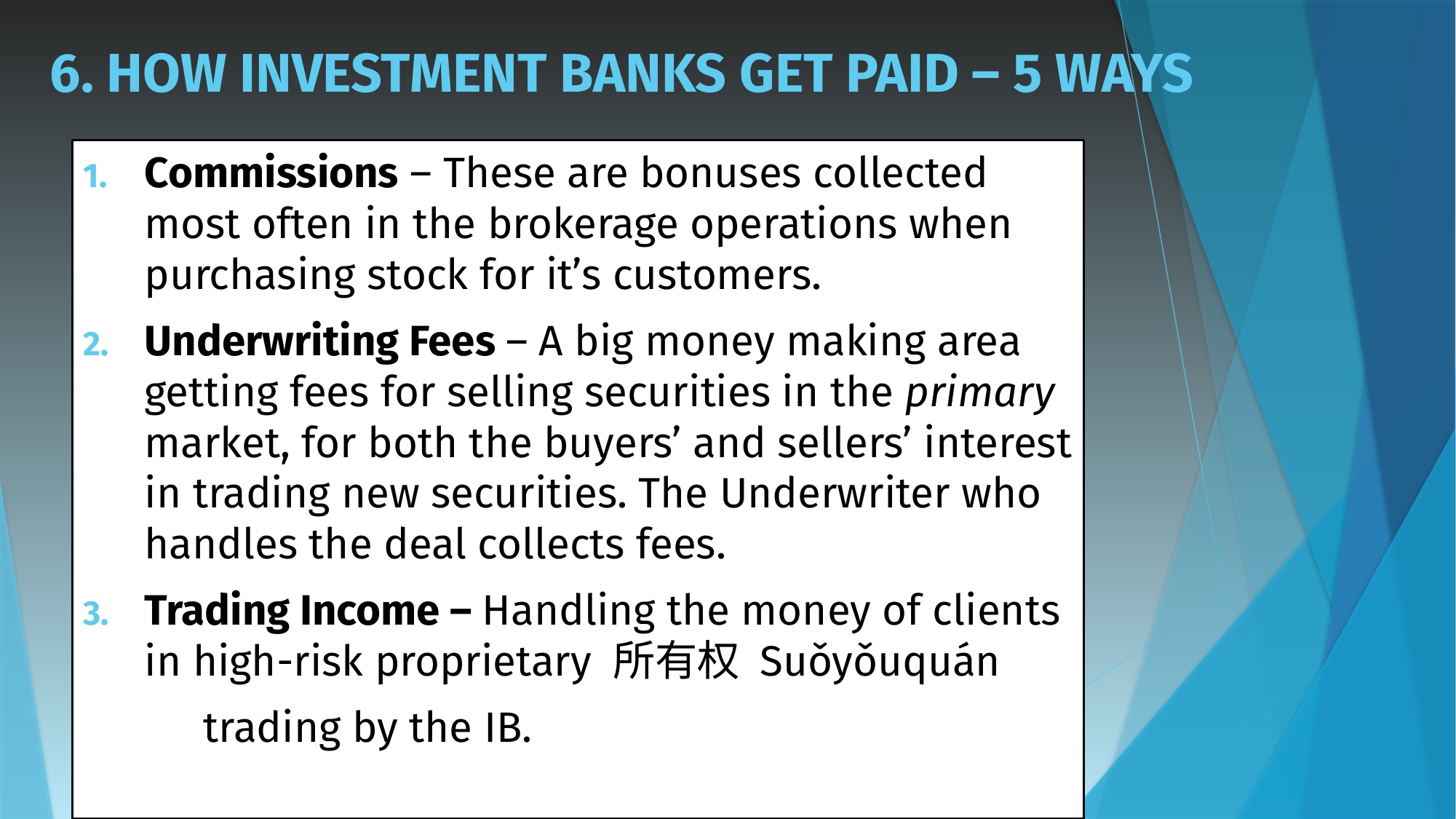

# 6. HOW INVESTMENT BANKS GET PAID – 5 WAYS
Commissions – These are bonuses collected most often in the brokerage operations when purchasing stock for it’s customers.
Underwriting Fees – A big money making area getting fees for selling securities in the primary market, for both the buyers’ and sellers’ interest in trading new securities. The Underwriter who handles the deal collects fees.
Trading Income – Handling the money of clients in high-risk proprietary 所有权 Suǒyǒuquán
	 trading by the IB.